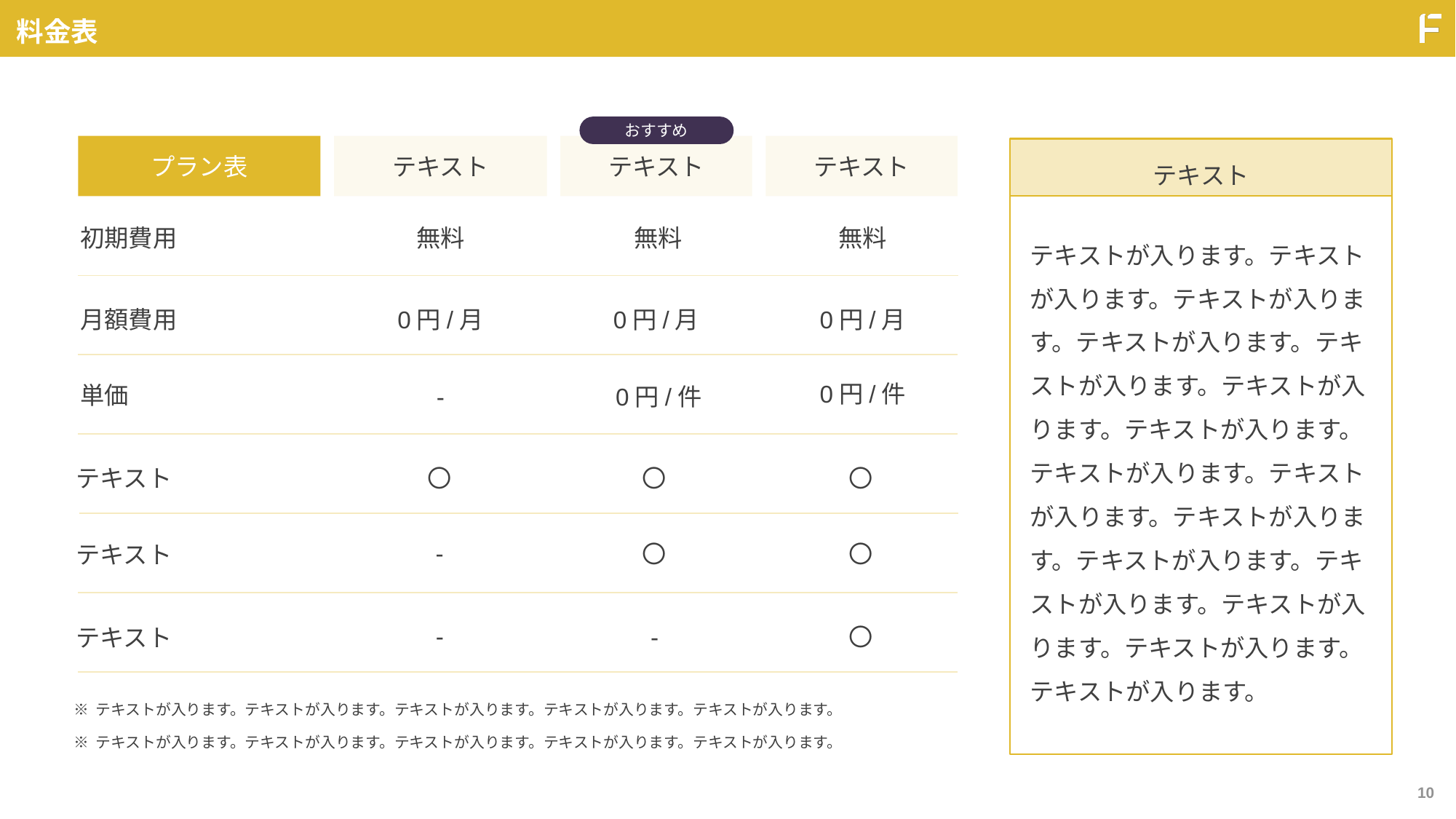

# 料金表
おすすめ
プラン表
テキスト
テキスト
テキスト
テキスト

初期費用
無料
無料
無料
テキストが入ります。テキストが入ります。テキストが入ります。テキストが入ります。テキストが入ります。テキストが入ります。テキストが入ります。テキストが入ります。テキストが入ります。テキストが入ります。テキストが入ります。テキストが入ります。テキストが入ります。テキストが入ります。テキストが入ります。
月額費用
0円/月
0円/月
0円/月
単価
0円/件
-
0円/件
テキスト
〇
〇
〇
テキスト
-
〇
〇
テキスト
-
-
〇
※ テキストが入ります。テキストが入ります。テキストが入ります。テキストが入ります。テキストが入ります。
※ テキストが入ります。テキストが入ります。テキストが入ります。テキストが入ります。テキストが入ります。
10